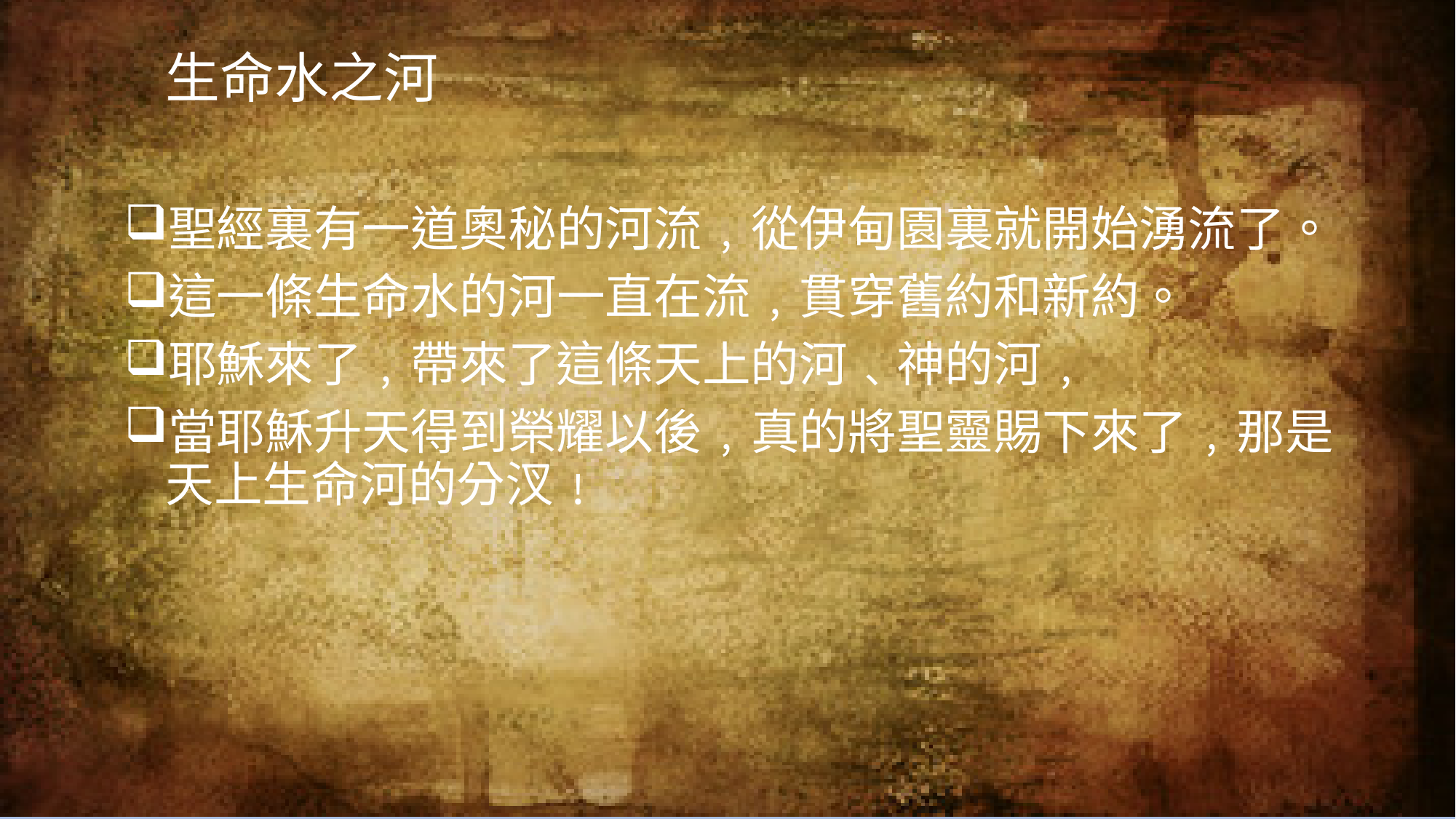

生命水之河
聖經裏有一道奧秘的河流﹐從伊甸園裏就開始湧流了。
這一條生命水的河一直在流﹐貫穿舊約和新約。
耶穌來了﹐帶來了這條天上的河﹑神的河﹐
當耶穌升天得到榮耀以後﹐真的將聖靈賜下來了﹐那是天上生命河的分汊﹗